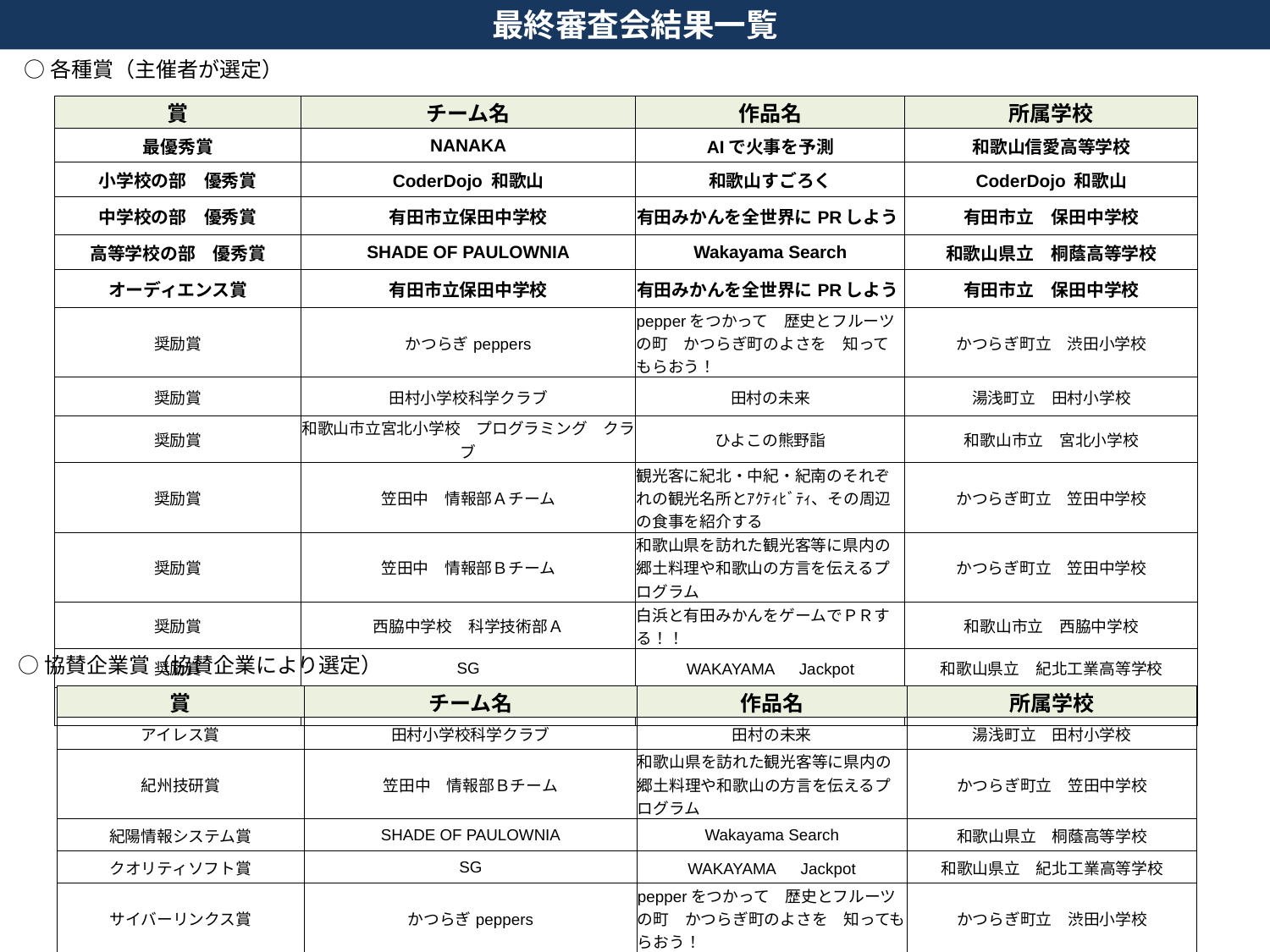

最終審査会結果一覧
○各種賞（主催者が選定）
| 賞 | チーム名 | 作品名 | 所属学校 |
| --- | --- | --- | --- |
| 最優秀賞 | NANAKA | AIで火事を予測 | 和歌山信愛高等学校 |
| 小学校の部　優秀賞 | CoderDojo 和歌山 | 和歌山すごろく | CoderDojo 和歌山 |
| 中学校の部　優秀賞 | 有田市立保田中学校 | 有田みかんを全世界にPRしよう | 有田市立　保田中学校 |
| 高等学校の部　優秀賞 | SHADE OF PAULOWNIA | Wakayama Search | 和歌山県立　桐蔭高等学校 |
| オーディエンス賞 | 有田市立保田中学校 | 有田みかんを全世界にPRしよう | 有田市立　保田中学校 |
| 奨励賞 | かつらぎpeppers | pepperをつかって　歴史とフルーツの町　かつらぎ町のよさを　知ってもらおう！ | かつらぎ町立　渋田小学校 |
| 奨励賞 | 田村小学校科学クラブ | 田村の未来 | 湯浅町立　田村小学校 |
| 奨励賞 | 和歌山市立宮北小学校　プログラミング　クラブ | ひよこの熊野詣 | 和歌山市立　宮北小学校 |
| 奨励賞 | 笠田中　情報部Ａチーム | 観光客に紀北・中紀・紀南のそれぞれの観光名所とｱｸﾃｨﾋﾞﾃｨ、その周辺の食事を紹介する | かつらぎ町立　笠田中学校 |
| 奨励賞 | 笠田中　情報部Ｂチーム | 和歌山県を訪れた観光客等に県内の郷土料理や和歌山の方言を伝えるプログラム | かつらぎ町立　笠田中学校 |
| 奨励賞 | 西脇中学校　科学技術部Ａ | 白浜と有田みかんをゲームでＰＲする！！ | 和歌山市立　西脇中学校 |
| 奨励賞 | SG | WAKAYAMA　Jackpot | 和歌山県立　紀北工業高等学校 |
| 奨励賞 | 紀北工コンピュータ部０２ | げっと・ザ・柿太郎 | 和歌山県立　紀北工業高等学校 |
○協賛企業賞（協賛企業により選定）
| 賞 | チーム名 | 作品名 | 所属学校 |
| --- | --- | --- | --- |
| アイレス賞 | 田村小学校科学クラブ | 田村の未来 | 湯浅町立　田村小学校 |
| 紀州技研賞 | 笠田中　情報部Ｂチーム | 和歌山県を訪れた観光客等に県内の郷土料理や和歌山の方言を伝えるプログラム | かつらぎ町立　笠田中学校 |
| 紀陽情報システム賞 | SHADE OF PAULOWNIA | Wakayama Search | 和歌山県立　桐蔭高等学校 |
| クオリティソフト賞 | SG | WAKAYAMA　Jackpot | 和歌山県立　紀北工業高等学校 |
| サイバーリンクス賞 | かつらぎpeppers | pepperをつかって　歴史とフルーツの町　かつらぎ町のよさを　知ってもらおう！ | かつらぎ町立　渋田小学校 |